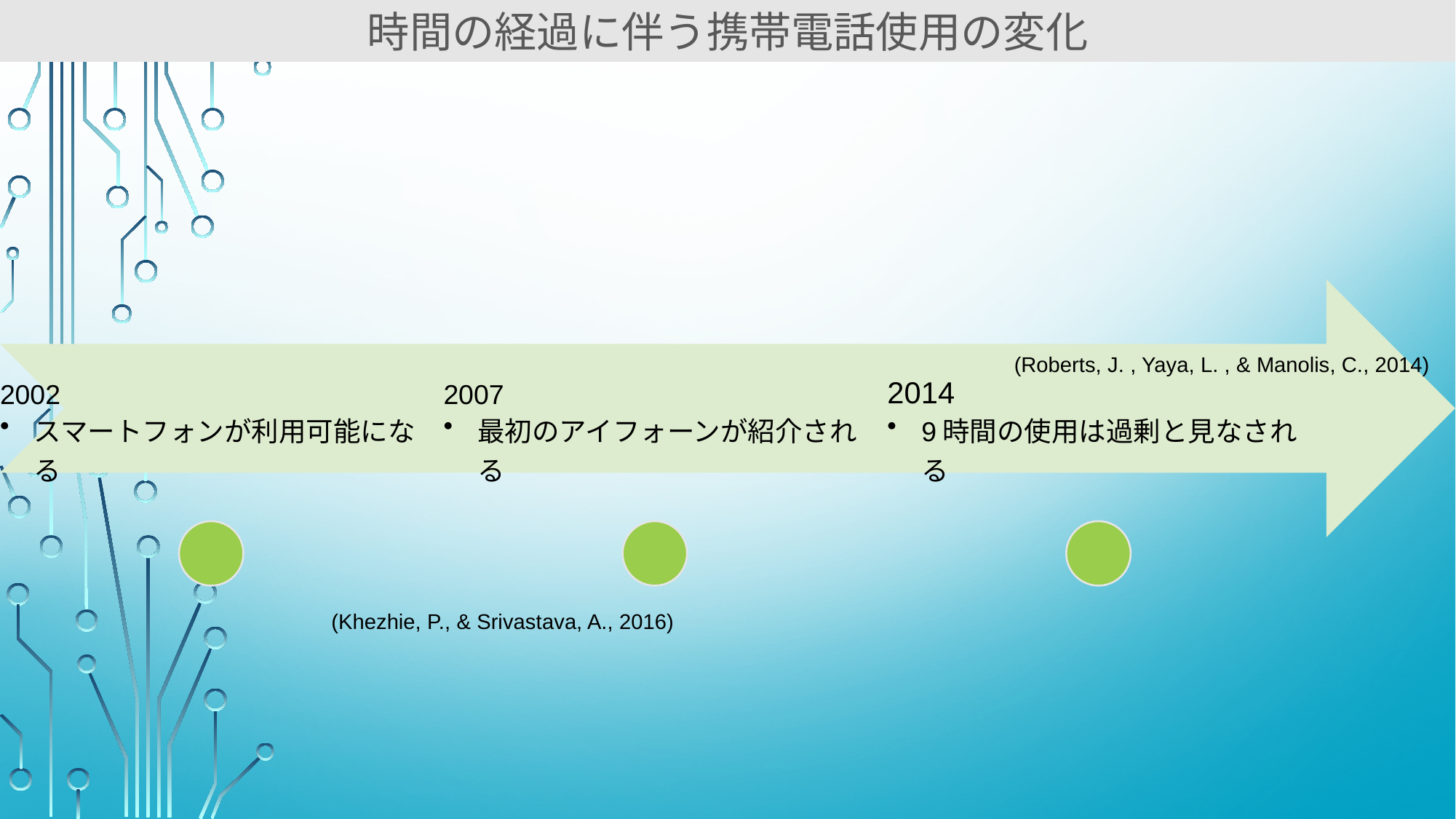

時間の経過に伴う携帯電話使用の変化
2002
2007
スマートフォンが利用可能になる
最初のアイフォーンが紹介される
2014
9時間の使用は過剰と見なされる
(Roberts, J. , Yaya, L. , & Manolis, C., 2014)
(Khezhie, P., & Srivastava, A., 2016)